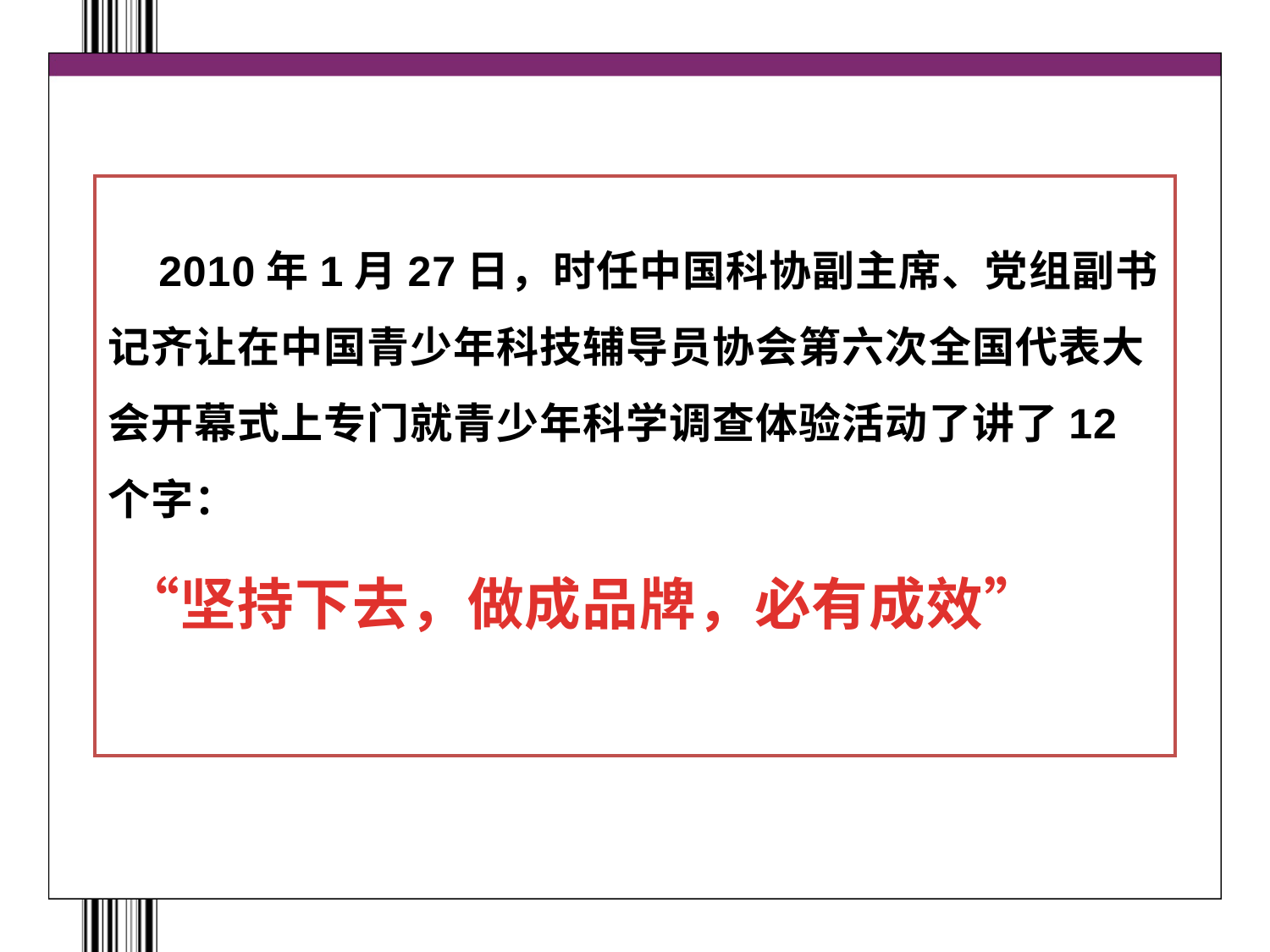

# 2010年1月27日，时任中国科协副主席、党组副书记齐让在中国青少年科技辅导员协会第六次全国代表大会开幕式上专门就青少年科学调查体验活动了讲了12个字： “坚持下去，做成品牌，必有成效”